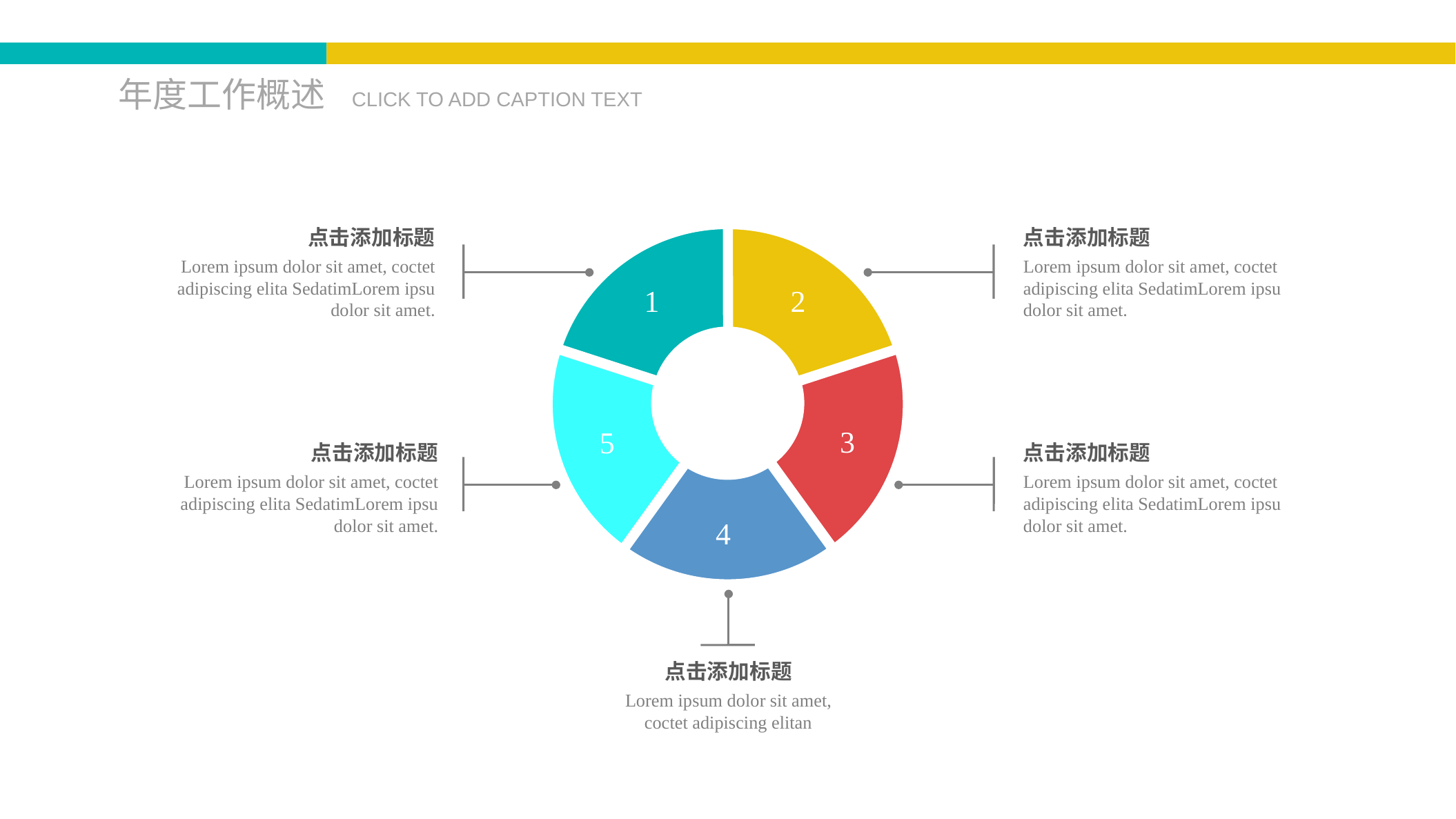

年度工作概述
CLICK TO ADD CAPTION TEXT
点击添加标题

1

2
点击添加标题

Lorem ipsum dolor sit amet, coctet adipiscing elita SedatimLorem ipsu dolor sit amet.
Lorem ipsum dolor sit amet, coctet adipiscing elita SedatimLorem ipsu dolor sit amet.

5

3
点击添加标题
点击添加标题

4
Lorem ipsum dolor sit amet, coctet adipiscing elita SedatimLorem ipsu dolor sit amet.
Lorem ipsum dolor sit amet, coctet adipiscing elita SedatimLorem ipsu dolor sit amet.

点击添加标题
Lorem ipsum dolor sit amet, coctet adipiscing elitan